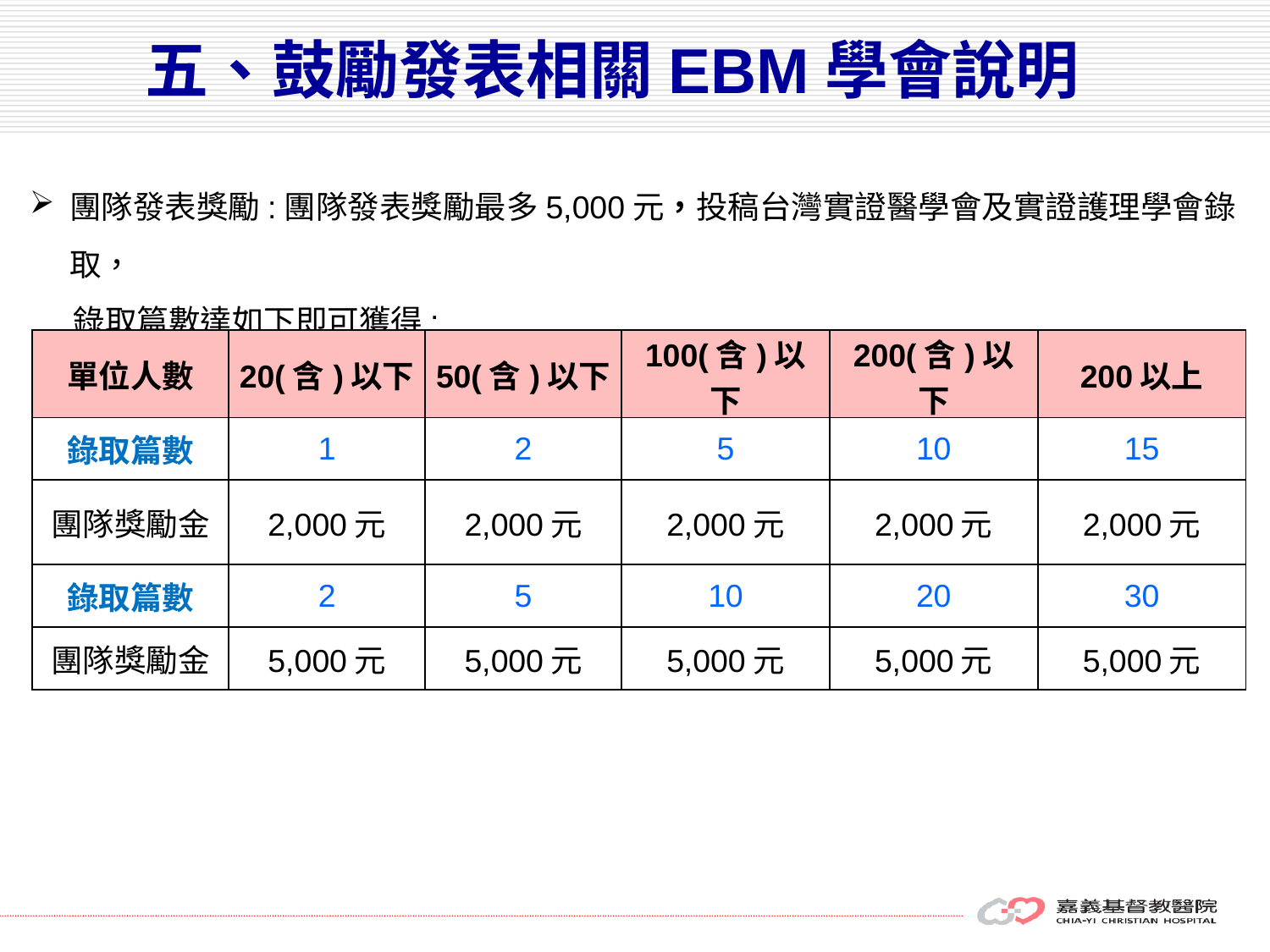

# 五、鼓勵發表相關EBM學會說明

團隊發表獎勵:團隊發表獎勵最多5,000元，投稿台灣實證醫學會及實證護理學會錄取，
     錄取篇數達如下即可獲得:
| 單位人數 | 20(含)以下 | 50(含)以下 | 100(含)以下 | 200(含)以下 | 200以上 |
| --- | --- | --- | --- | --- | --- |
| 錄取篇數 | 1 | 2 | 5 | 10 | 15 |
| 團隊獎勵金 | 2,000元 | 2,000元 | 2,000元 | 2,000元 | 2,000元 |
| 錄取篇數 | 2 | 5 | 10 | 20 | 30 |
| 團隊獎勵金 | 5,000元 | 5,000元 | 5,000元 | 5,000元 | 5,000元 |